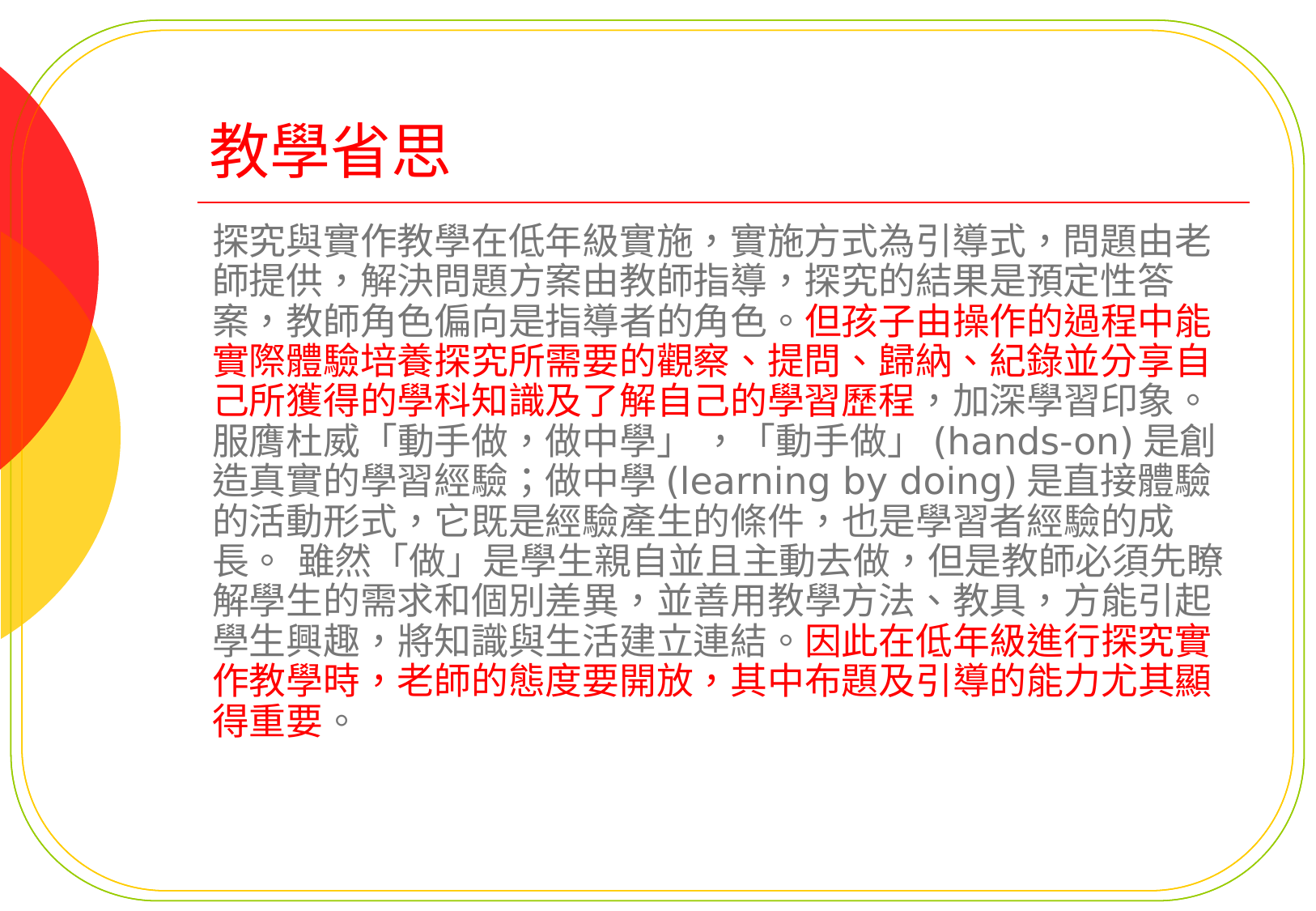

# 教學省思
探究與實作教學在低年級實施，實施方式為引導式，問題由老師提供，解決問題方案由教師指導，探究的結果是預定性答案，教師角色偏向是指導者的角色。但孩子由操作的過程中能實際體驗培養探究所需要的觀察、提問、歸納、紀錄並分享自己所獲得的學科知識及了解自己的學習歷程，加深學習印象。服膺杜威「動手做，做中學」 ，「動手做」(hands-on)是創造真實的學習經驗；做中學(learning by doing)是直接體驗的活動形式，它既是經驗產生的條件，也是學習者經驗的成長。 雖然「做」是學生親自並且主動去做，但是教師必須先瞭解學生的需求和個別差異，並善用教學方法、教具，方能引起學生興趣，將知識與生活建立連結。因此在低年級進行探究實作教學時，老師的態度要開放，其中布題及引導的能力尤其顯得重要。